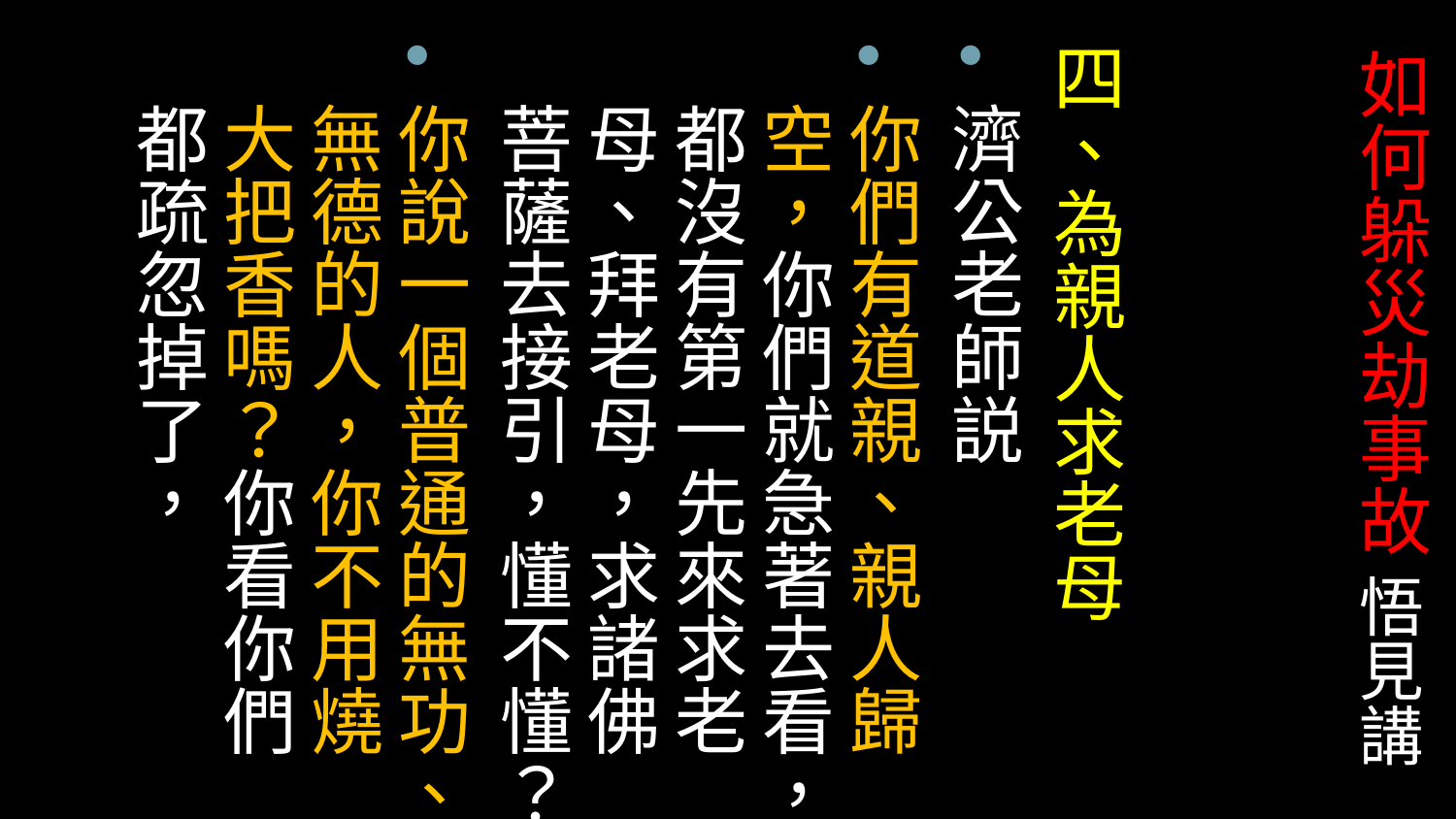

四、為親人求老母
濟公老師説
你們有道親、親人歸空，你們就急著去看，都沒有第一先來求老母、拜老母，求諸佛菩薩去接引，懂不懂？
你說一個普通的無功、無德的人，你不用燒大把香嗎？你看你們都疏忽掉了，

# 如何躲災劫事故 悟見講